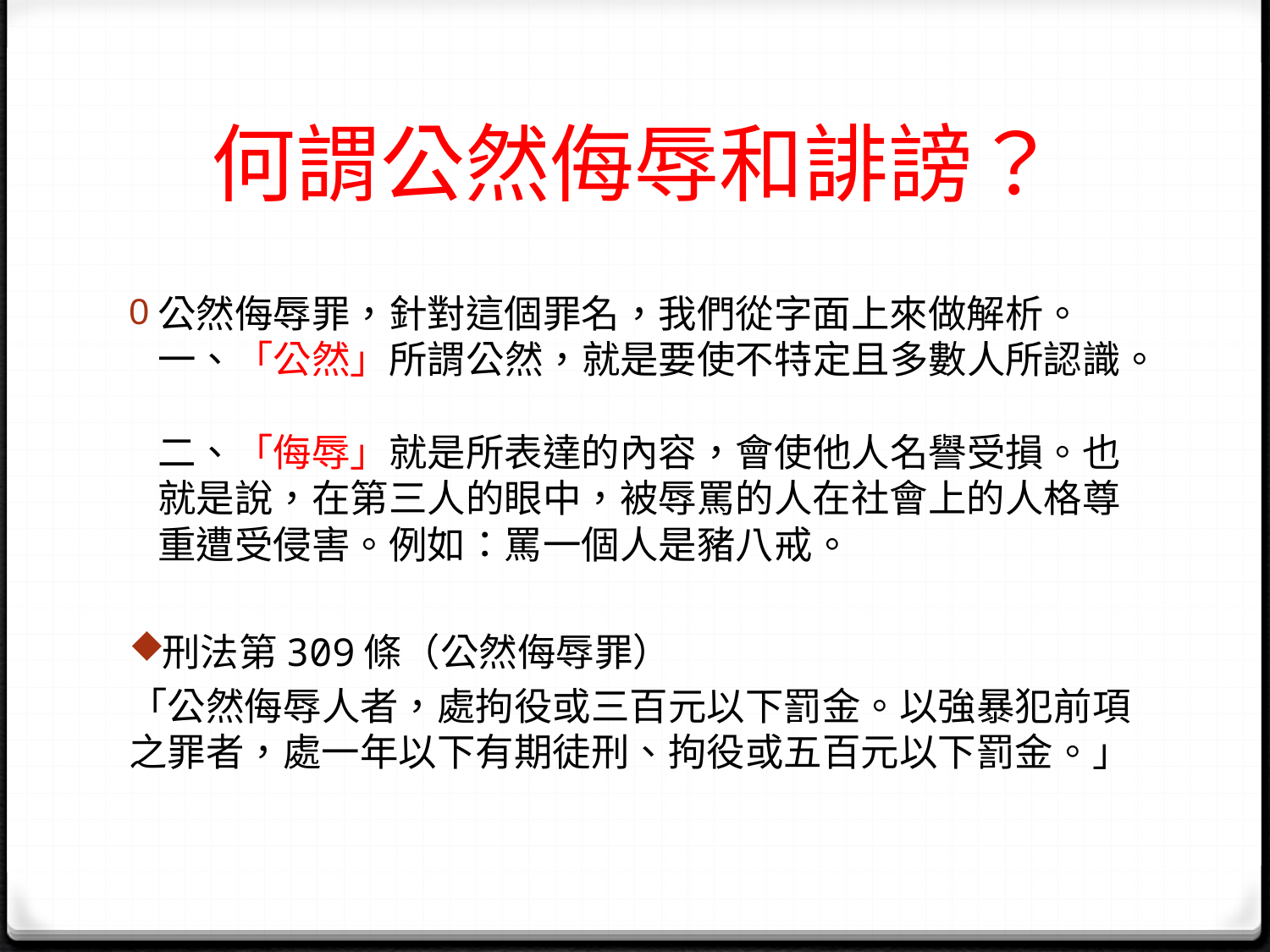

# 何謂公然侮辱和誹謗？
公然侮辱罪，針對這個罪名，我們從字面上來做解析。
一、「公然」所謂公然，就是要使不特定且多數人所認識。
二、「侮辱」就是所表達的內容，會使他人名譽受損。也就是說，在第三人的眼中，被辱罵的人在社會上的人格尊重遭受侵害。例如：罵一個人是豬八戒。

刑法第309條（公然侮辱罪）
「公然侮辱人者，處拘役或三百元以下罰金。以強暴犯前項之罪者，處一年以下有期徒刑、拘役或五百元以下罰金。」